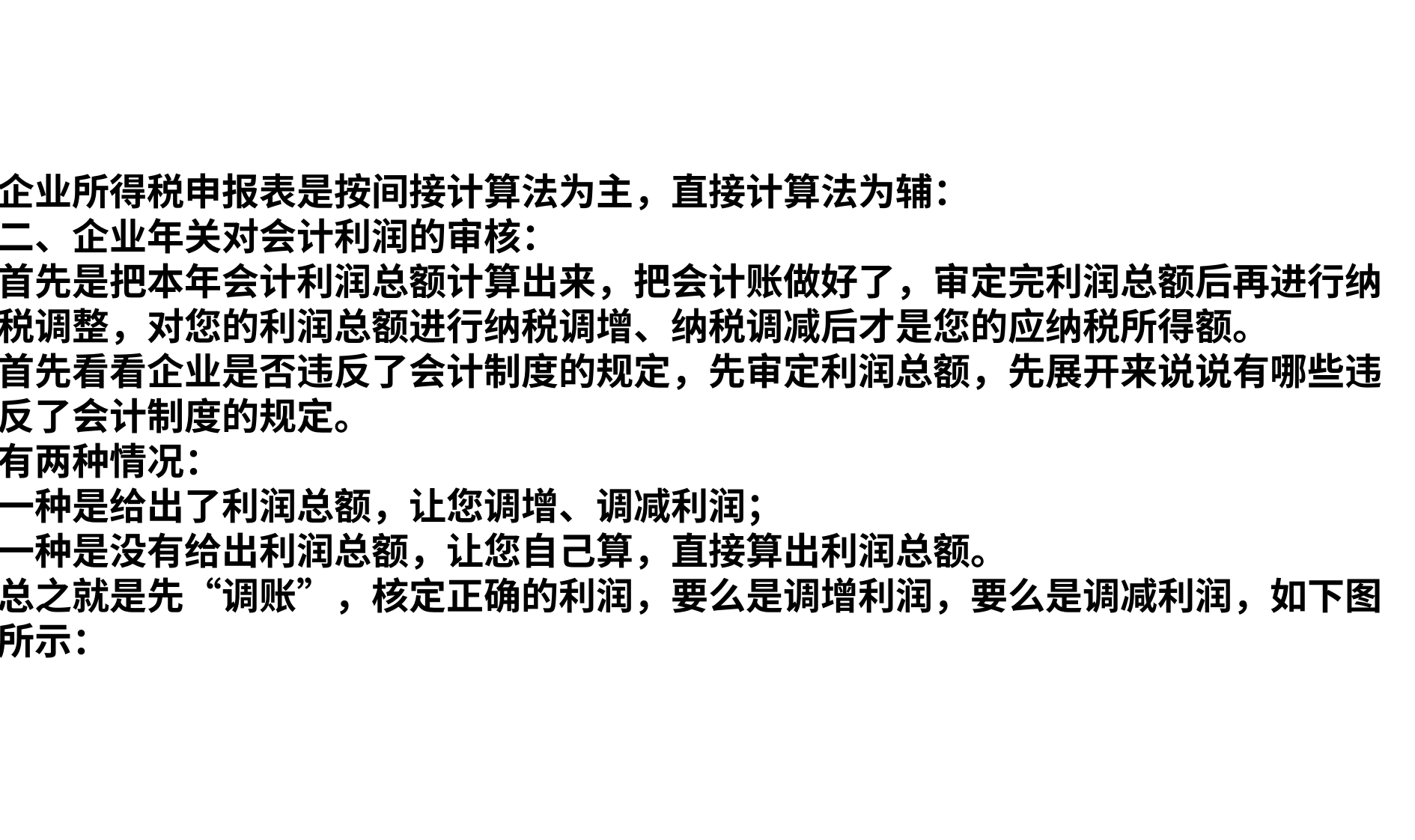

企业所得税申报表是按间接计算法为主，直接计算法为辅：
二、企业年关对会计利润的审核：
首先是把本年会计利润总额计算出来，把会计账做好了，审定完利润总额后再进行纳税调整，对您的利润总额进行纳税调增、纳税调减后才是您的应纳税所得额。
首先看看企业是否违反了会计制度的规定，先审定利润总额，先展开来说说有哪些违反了会计制度的规定。
有两种情况：
一种是给出了利润总额，让您调增、调减利润；
一种是没有给出利润总额，让您自己算，直接算出利润总额。
总之就是先“调账”，核定正确的利润，要么是调增利润，要么是调减利润，如下图所示：